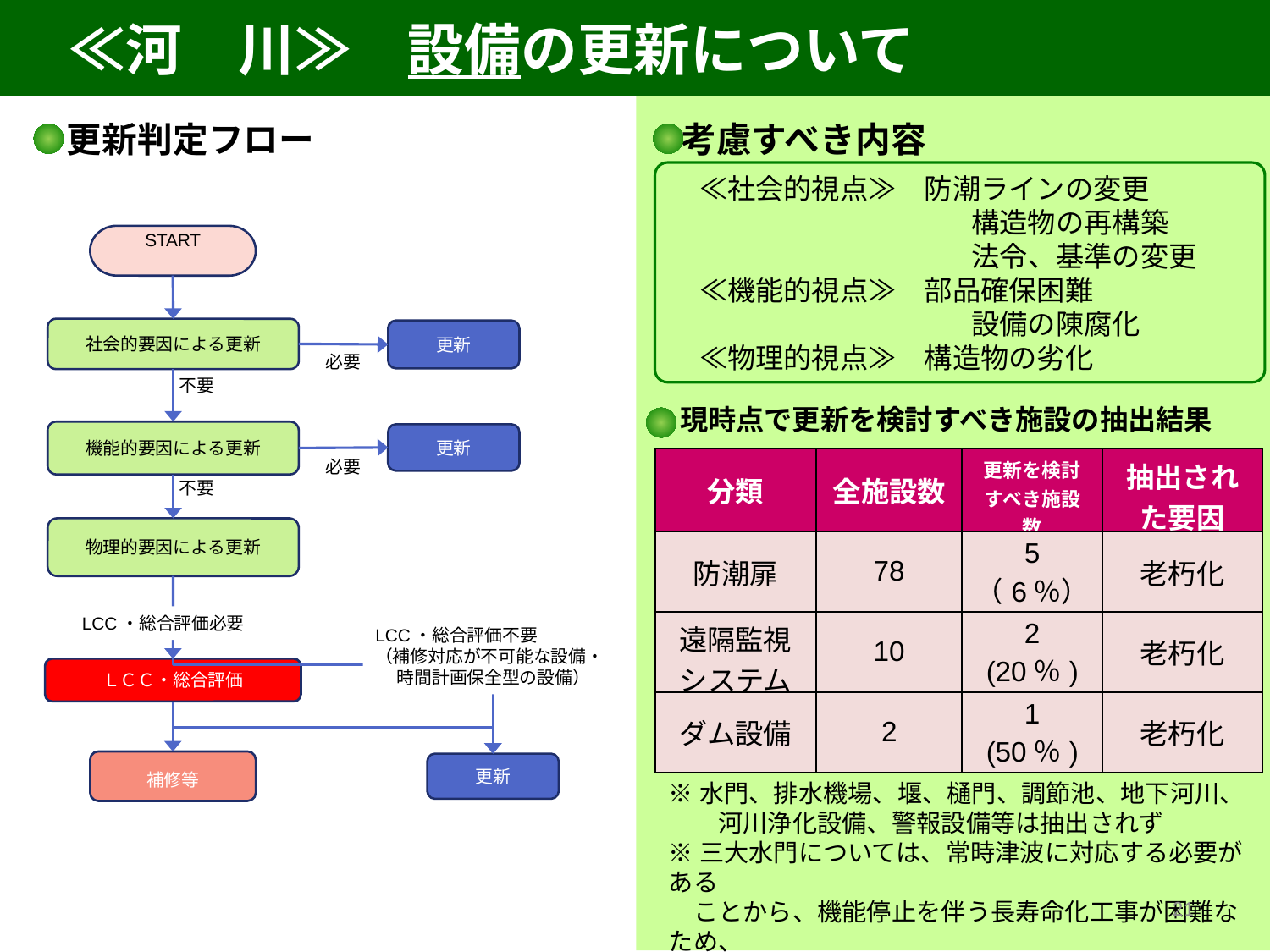

≪河　川≫　設備の更新について

更新判定フロー
考慮すべき内容

　≪社会的視点≫　防潮ラインの変更
　 　　　　　　　 　　 構造物の再構築
　　 　　　　　　 　　 法令、基準の変更
　≪機能的視点≫　部品確保困難
　 　　　　　　　 　　 設備の陳腐化
　≪物理的視点≫　構造物の劣化
START

社会的要因による更新
更新
必要
不要
機能的要因による更新
更新
必要
不要
物理的要因による更新
LCC・総合評価必要
LCC・総合評価不要
（補修対応が不可能な設備・
　 時間計画保全型の設備）
ＬＣＣ・総合評価
補修等
更新
現時点で更新を検討すべき施設の抽出結果

| 分類 | 全施設数 | 更新を検討すべき施設数 | 抽出された要因 |
| --- | --- | --- | --- |
| 防潮扉 | 78 | 5 （6％） | 老朽化 |
| 遠隔監視システム | 10 | 2 (20％) | 老朽化 |
| ダム設備 | 2 | 1 (50％) | 老朽化 |
※水門、排水機場、堰、樋門、調節池、地下河川、
　　河川浄化設備、警報設備等は抽出されず
※三大水門については、常時津波に対応する必要がある
　ことから、機能停止を伴う長寿命化工事が困難なため、
　新たな施設への移行と合わせて検討を行う
21